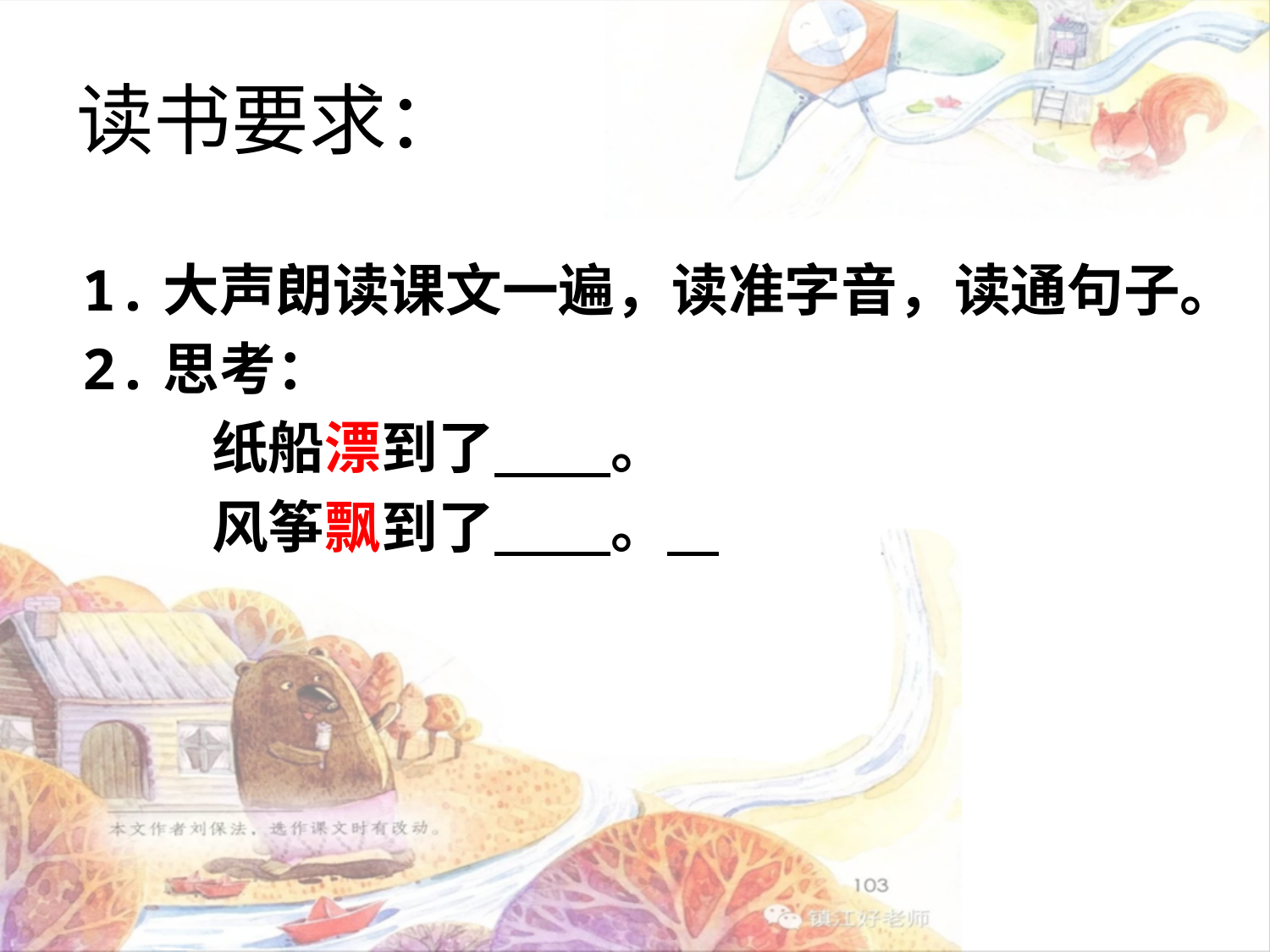

# 读书要求：
1.大声朗读课文一遍，读准字音，读通句子。
2.思考：
         纸船漂到了         。
         风筝飘到了         。